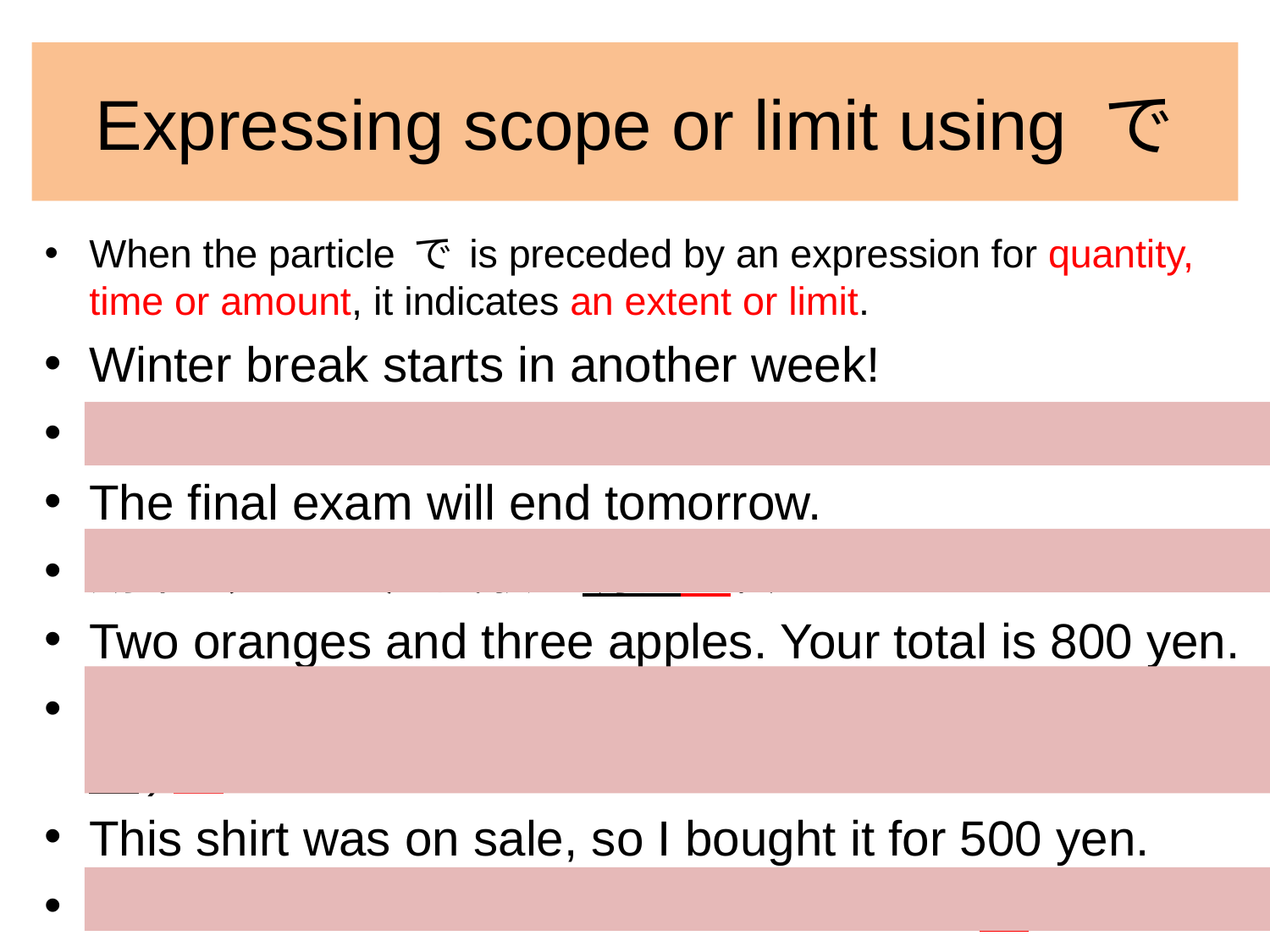

# Expressing scope or limit using で
When the particle で is preceded by an expression for quantity, time or amount, it indicates an extent or limit.
Winter break starts in another week!
あと一週間で冬休みです。
The final exam will end tomorrow.
期末（きまつ）試験は明日で終わります。
Two oranges and three apples. Your total is 800 yen.
オレンジを二つとりんごを三つですね。全部(ぜんぶ)で八百円です。
This shirt was on sale, so I bought it for 500 yen.
このシャツはセールだったから、500円で買った。